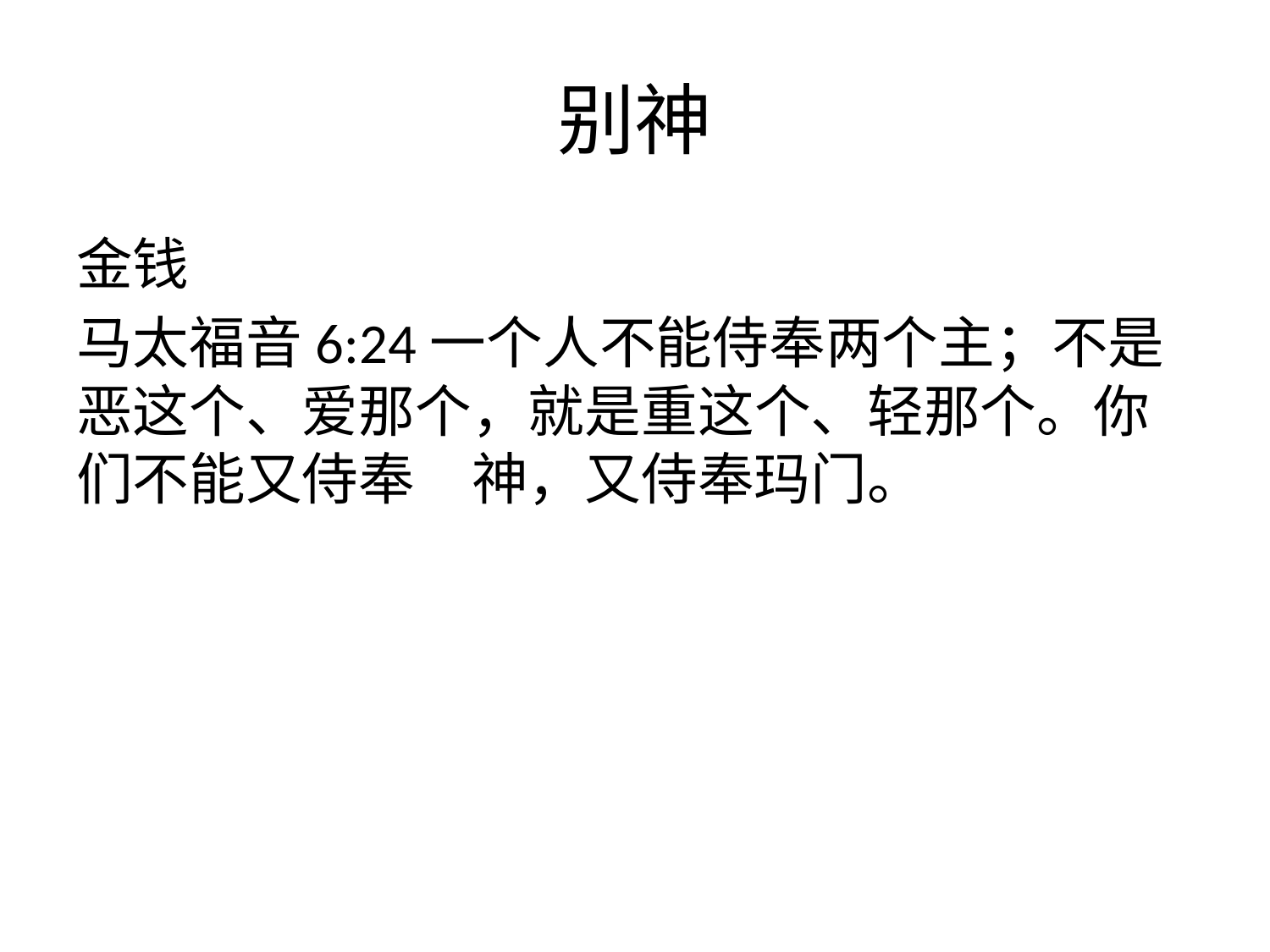

# 别神
金钱
马太福音6:24一个人不能侍奉两个主；不是恶这个、爱那个，就是重这个、轻那个。你们不能又侍奉　神，又侍奉玛门。